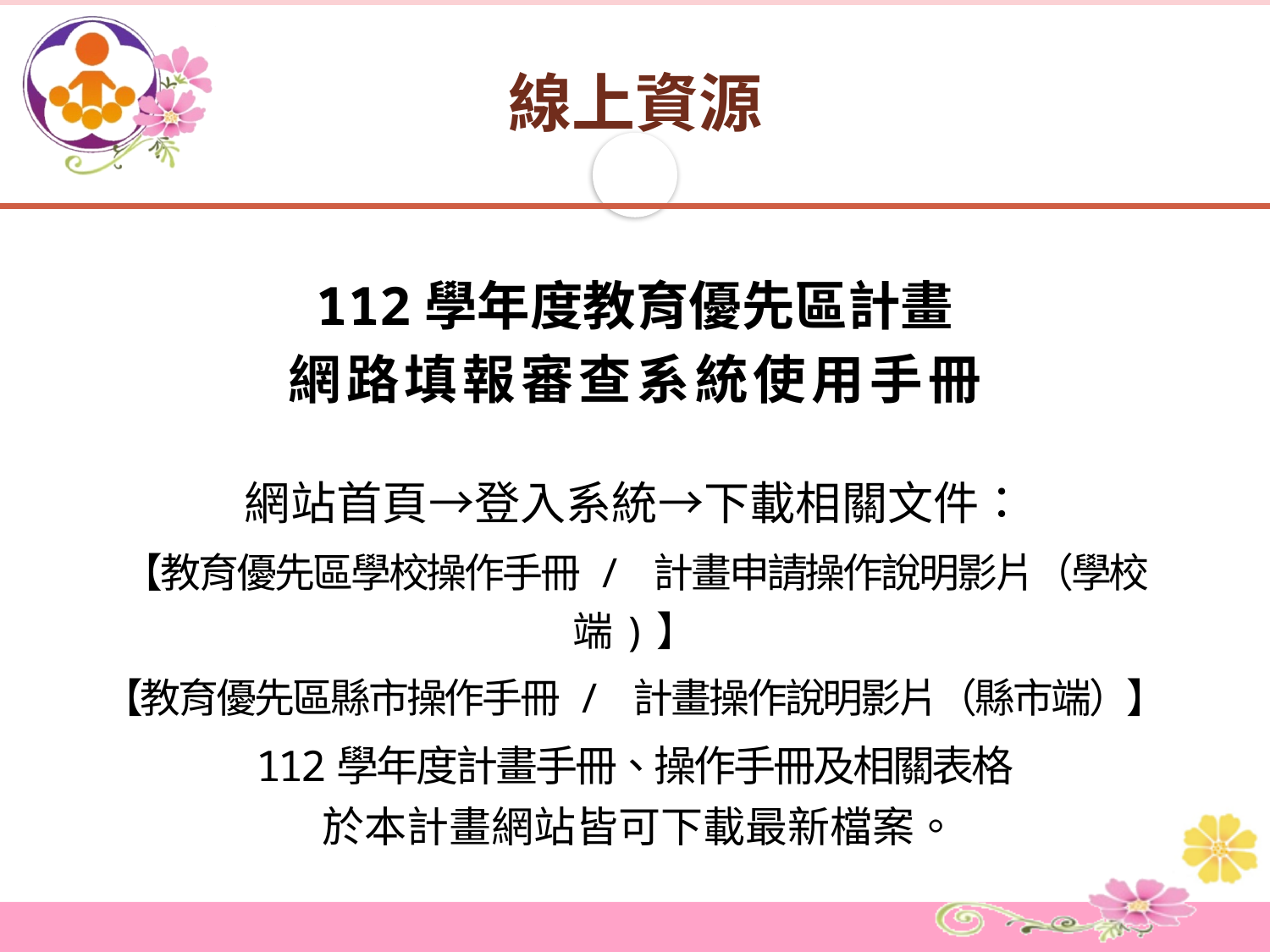

# 線上資源
112學年度教育優先區計畫
網路填報審查系統使用手冊
網站首頁→登入系統→下載相關文件：
【教育優先區學校操作手冊 / 計畫申請操作說明影片（學校端)】
【教育優先區縣市操作手冊 / 計畫操作說明影片（縣市端）】
112學年度計畫手冊、操作手冊及相關表格
 於本計畫網站皆可下載最新檔案。